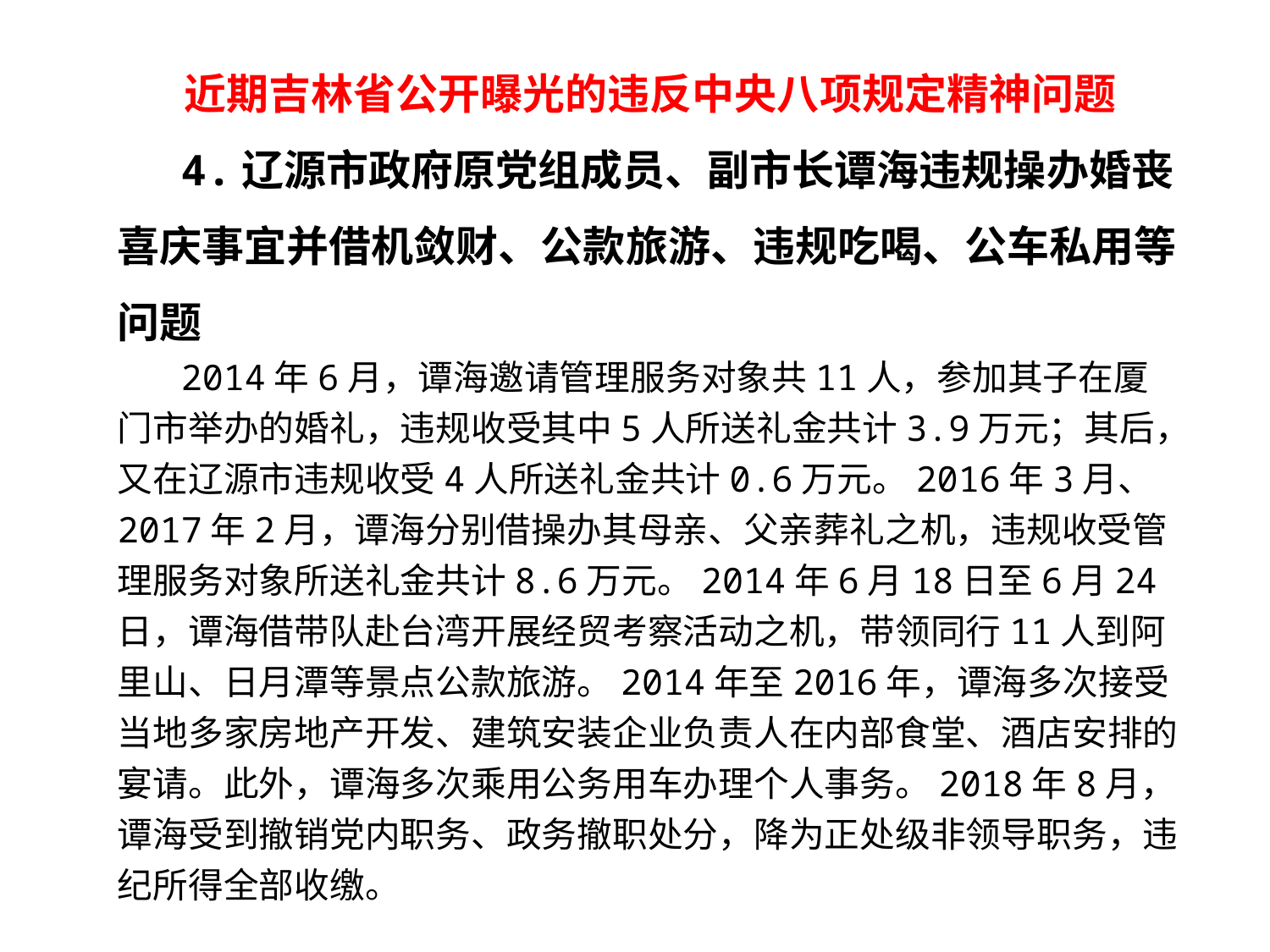

近期吉林省公开曝光的违反中央八项规定精神问题
4.辽源市政府原党组成员、副市长谭海违规操办婚丧喜庆事宜并借机敛财、公款旅游、违规吃喝、公车私用等问题
2014年6月，谭海邀请管理服务对象共11人，参加其子在厦门市举办的婚礼，违规收受其中5人所送礼金共计3.9万元；其后，又在辽源市违规收受4人所送礼金共计0.6万元。2016年3月、2017年2月，谭海分别借操办其母亲、父亲葬礼之机，违规收受管理服务对象所送礼金共计8.6万元。2014年6月18日至6月24日，谭海借带队赴台湾开展经贸考察活动之机，带领同行11人到阿里山、日月潭等景点公款旅游。2014年至2016年，谭海多次接受当地多家房地产开发、建筑安装企业负责人在内部食堂、酒店安排的宴请。此外，谭海多次乘用公务用车办理个人事务。2018年8月，谭海受到撤销党内职务、政务撤职处分，降为正处级非领导职务，违纪所得全部收缴。